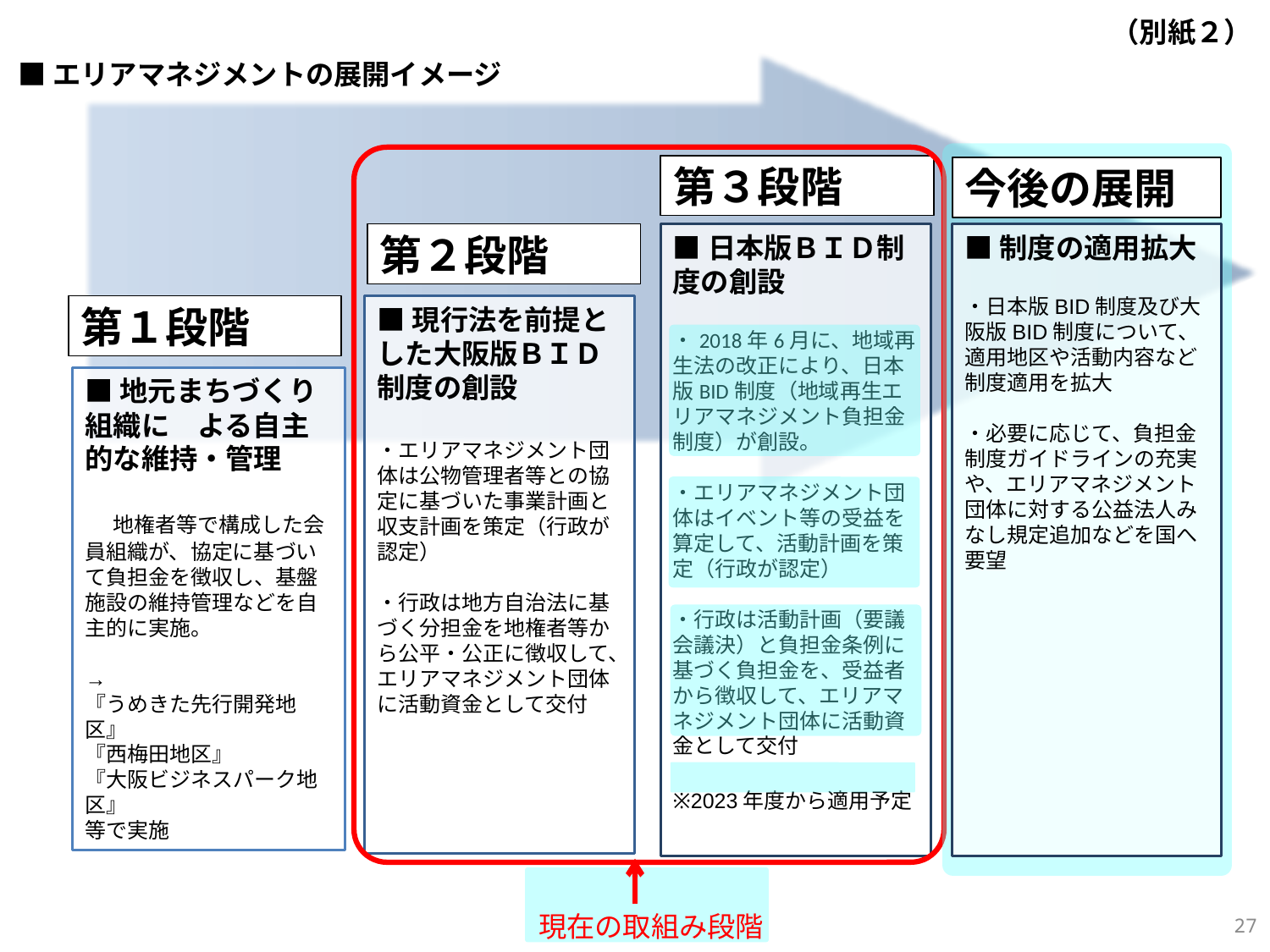

（別紙２）
■エリアマネジメントの展開イメージ

第３段階
今後の展開
第２段階
■日本版ＢＩＤ制度の創設

・2018年6月に、地域再生法の改正により、日本版BID制度（地域再生エリアマネジメント負担金制度）が創設。

・エリアマネジメント団体はイベント等の受益を算定して、活動計画を策定（行政が認定）

・行政は活動計画（要議会議決）と負担金条例に基づく負担金を、受益者から徴収して、エリアマネジメント団体に活動資金として交付

※2023年度から適用予定
■制度の適用拡大

・日本版BID制度及び大阪版BID制度について、適用地区や活動内容など制度適用を拡大

・必要に応じて、負担金制度ガイドラインの充実や、エリアマネジメント団体に対する公益法人みなし規定追加などを国へ要望
第１段階
■現行法を前提とした大阪版ＢＩＤ制度の創設

・エリアマネジメント団体は公物管理者等との協定に基づいた事業計画と収支計画を策定（行政が認定）

・行政は地方自治法に基づく分担金を地権者等から公平・公正に徴収して、エリアマネジメント団体に活動資金として交付

■地元まちづくり組織に　よる自主的な維持・管理

　地権者等で構成した会員組織が、協定に基づいて負担金を徴収し、基盤施設の維持管理などを自主的に実施。

→
『うめきた先行開発地区』
『西梅田地区』
『大阪ビジネスパーク地区』
等で実施

27
現在の取組み段階